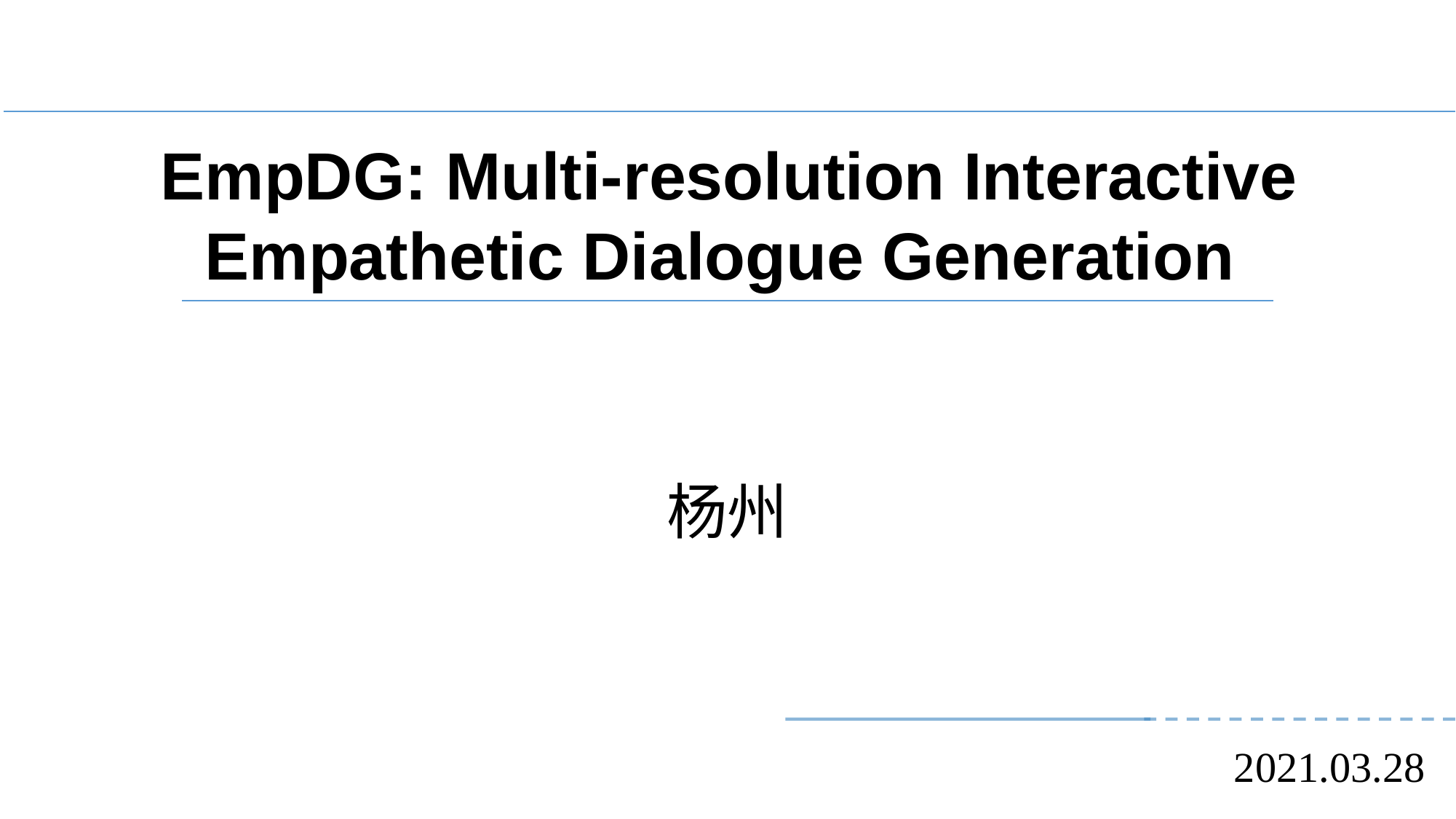

EmpDG: Multi-resolution Interactive Empathetic Dialogue Generation
杨州
2021.03.28